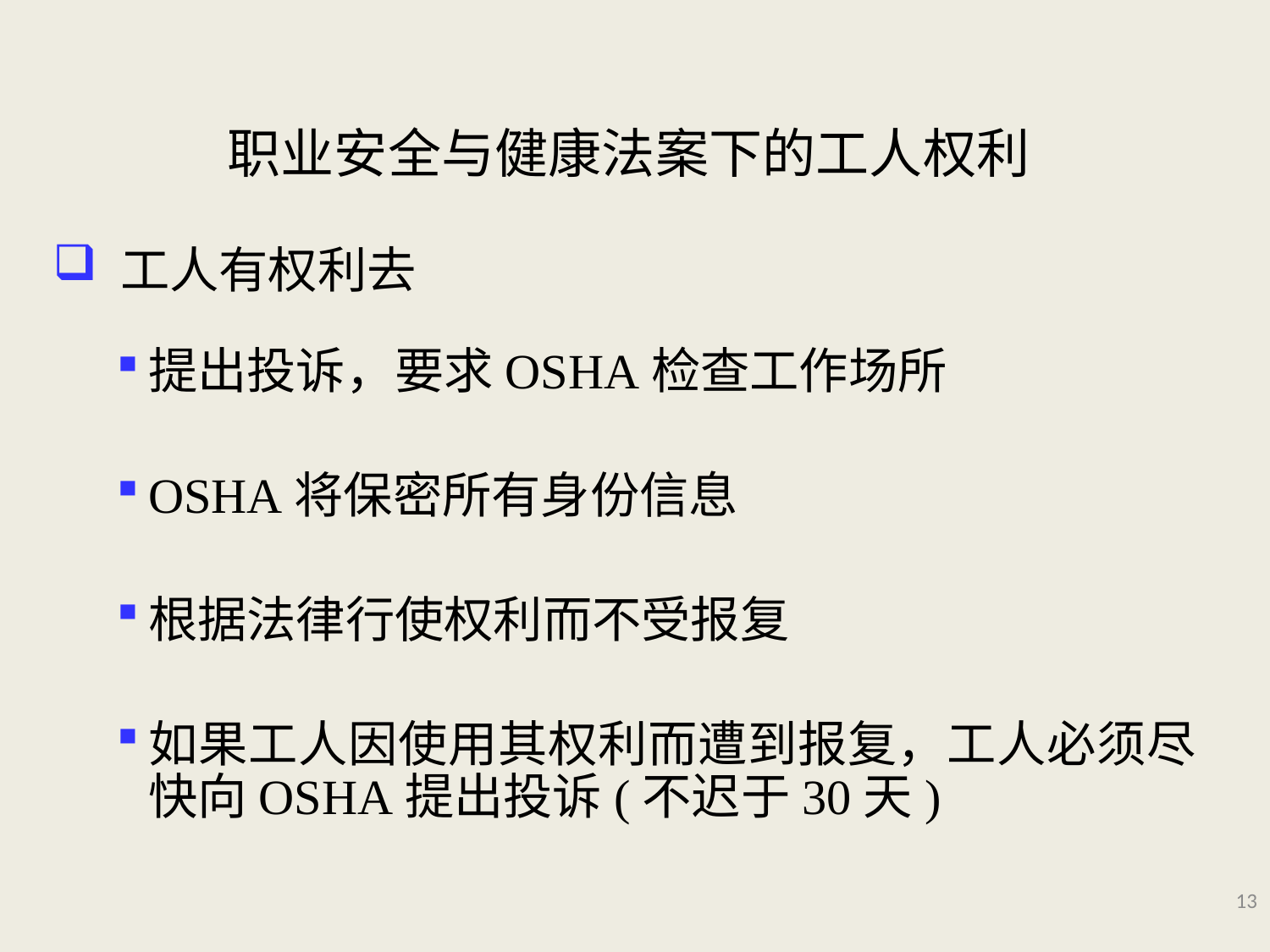

# 职业安全与健康法案下的工人权利
 工人有权利去

提出投诉，要求OSHA检查工作场所

OSHA将保密所有身份信息

根据法律行使权利而不受报复

如果工人因使用其权利而遭到报复，工人必须尽快向OSHA提出投诉(不迟于30天)
13